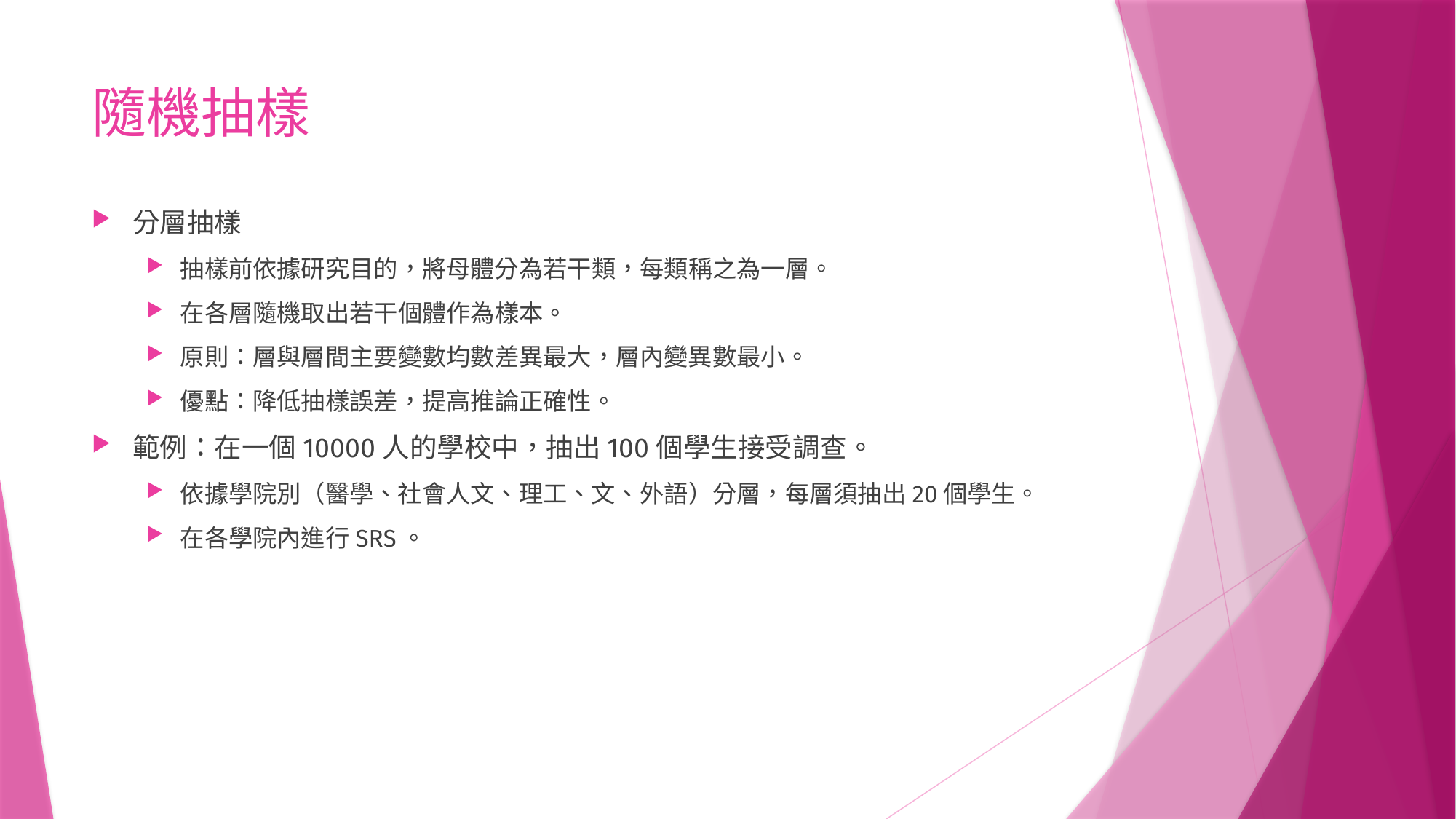

# 隨機抽樣
分層抽樣
抽樣前依據研究目的，將母體分為若干類，每類稱之為一層。
在各層隨機取出若干個體作為樣本。
原則：層與層間主要變數均數差異最大，層內變異數最小。
優點：降低抽樣誤差，提高推論正確性。
範例：在一個10000人的學校中，抽出100個學生接受調查。
依據學院別（醫學、社會人文、理工、文、外語）分層，每層須抽出20個學生。
在各學院內進行SRS。